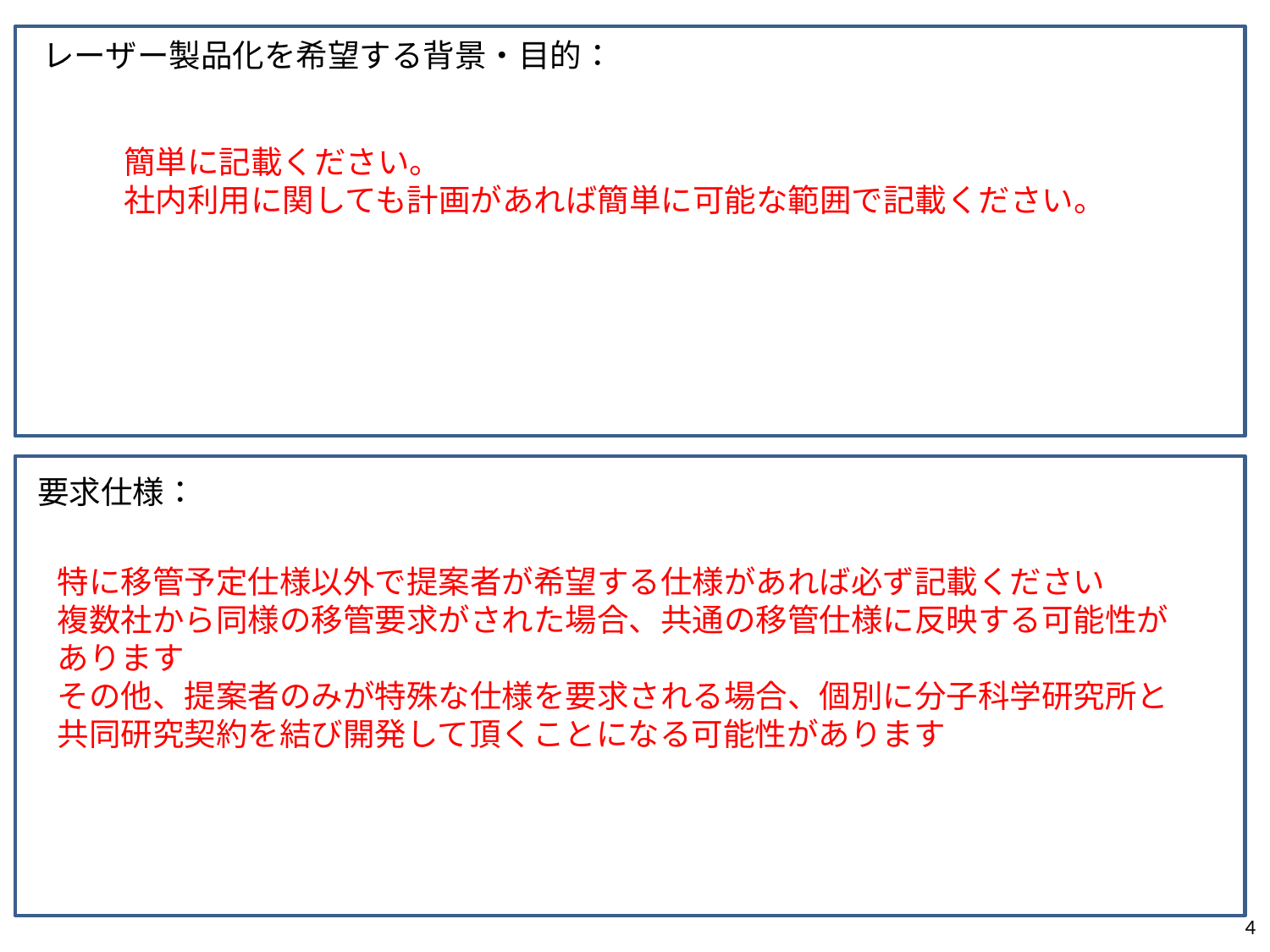

レーザー製品化を希望する背景・目的：
簡単に記載ください。
社内利用に関しても計画があれば簡単に可能な範囲で記載ください。

要求仕様：
特に移管予定仕様以外で提案者が希望する仕様があれば必ず記載ください
複数社から同様の移管要求がされた場合、共通の移管仕様に反映する可能性があります
その他、提案者のみが特殊な仕様を要求される場合、個別に分子科学研究所と共同研究契約を結び開発して頂くことになる可能性があります
4